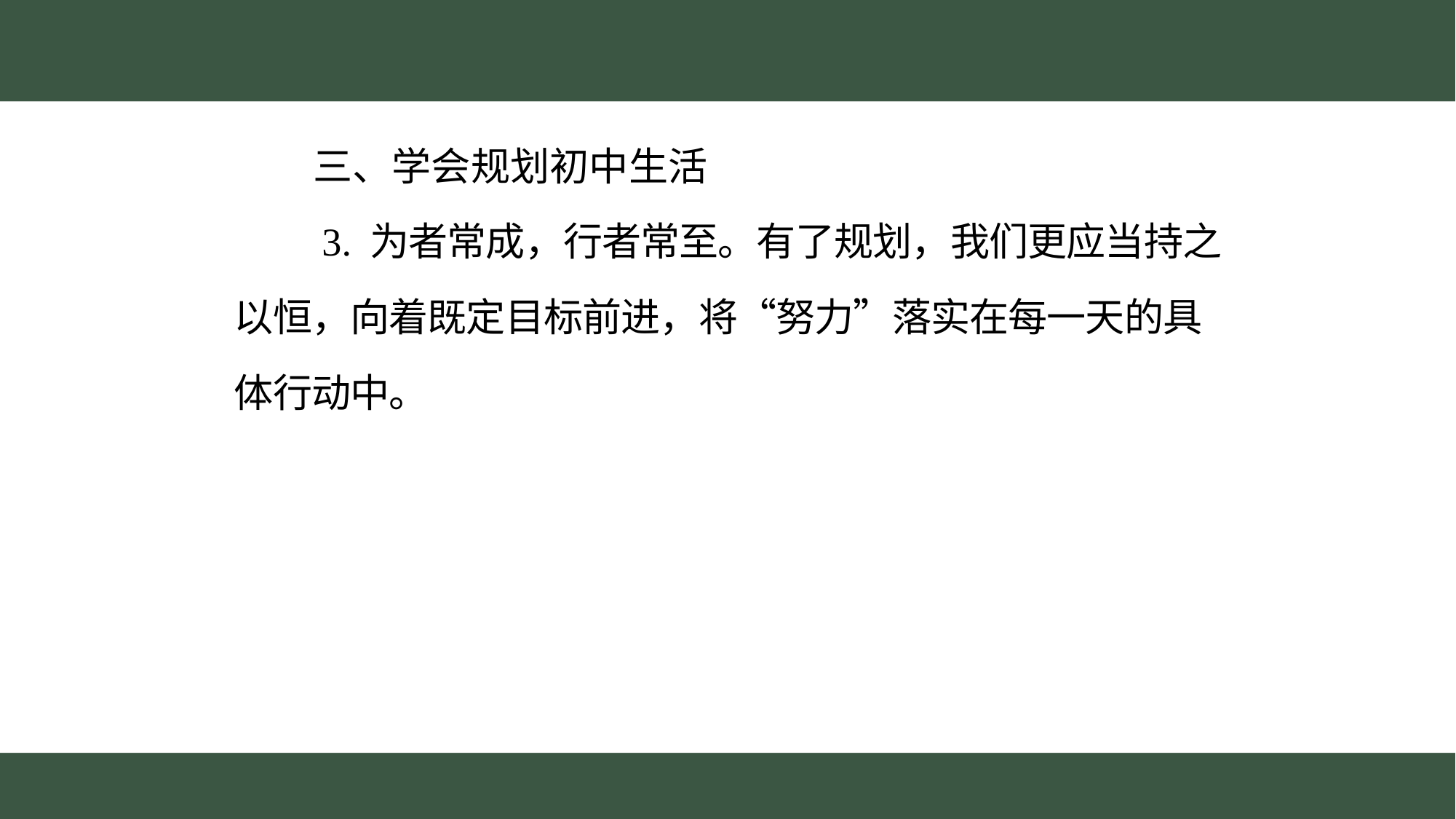

三、学会规划初中生活
　　3. 为者常成，行者常至。有了规划，我们更应当持之
以恒，向着既定目标前进，将“努力”落实在每一天的具
体行动中。